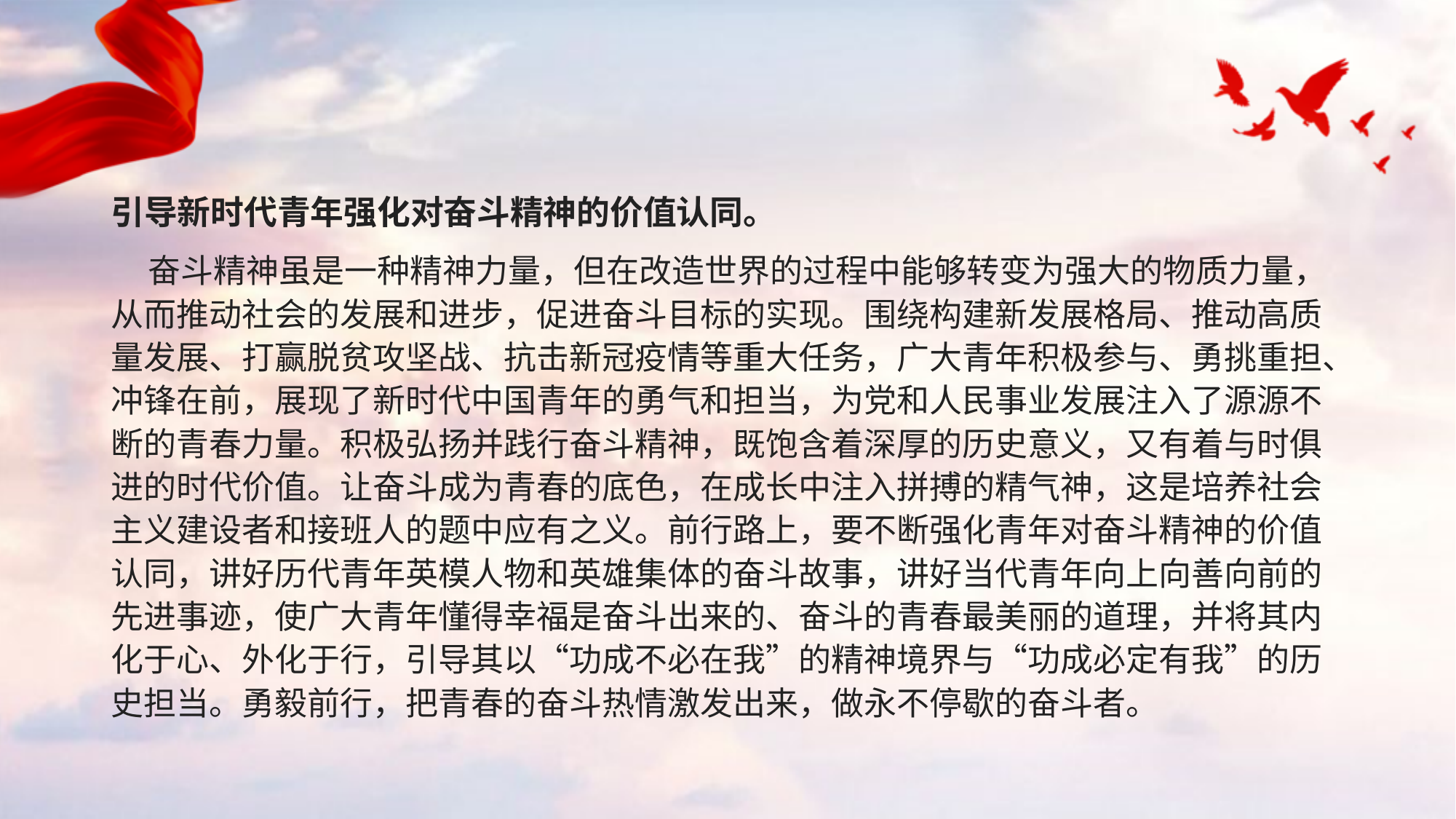

#
引导新时代青年强化对奋斗精神的价值认同。
    奋斗精神虽是一种精神力量，但在改造世界的过程中能够转变为强大的物质力量，从而推动社会的发展和进步，促进奋斗目标的实现。围绕构建新发展格局、推动高质量发展、打赢脱贫攻坚战、抗击新冠疫情等重大任务，广大青年积极参与、勇挑重担、冲锋在前，展现了新时代中国青年的勇气和担当，为党和人民事业发展注入了源源不断的青春力量。积极弘扬并践行奋斗精神，既饱含着深厚的历史意义，又有着与时俱进的时代价值。让奋斗成为青春的底色，在成长中注入拼搏的精气神，这是培养社会主义建设者和接班人的题中应有之义。前行路上，要不断强化青年对奋斗精神的价值认同，讲好历代青年英模人物和英雄集体的奋斗故事，讲好当代青年向上向善向前的先进事迹，使广大青年懂得幸福是奋斗出来的、奋斗的青春最美丽的道理，并将其内化于心、外化于行，引导其以“功成不必在我”的精神境界与“功成必定有我”的历史担当。勇毅前行，把青春的奋斗热情激发出来，做永不停歇的奋斗者。